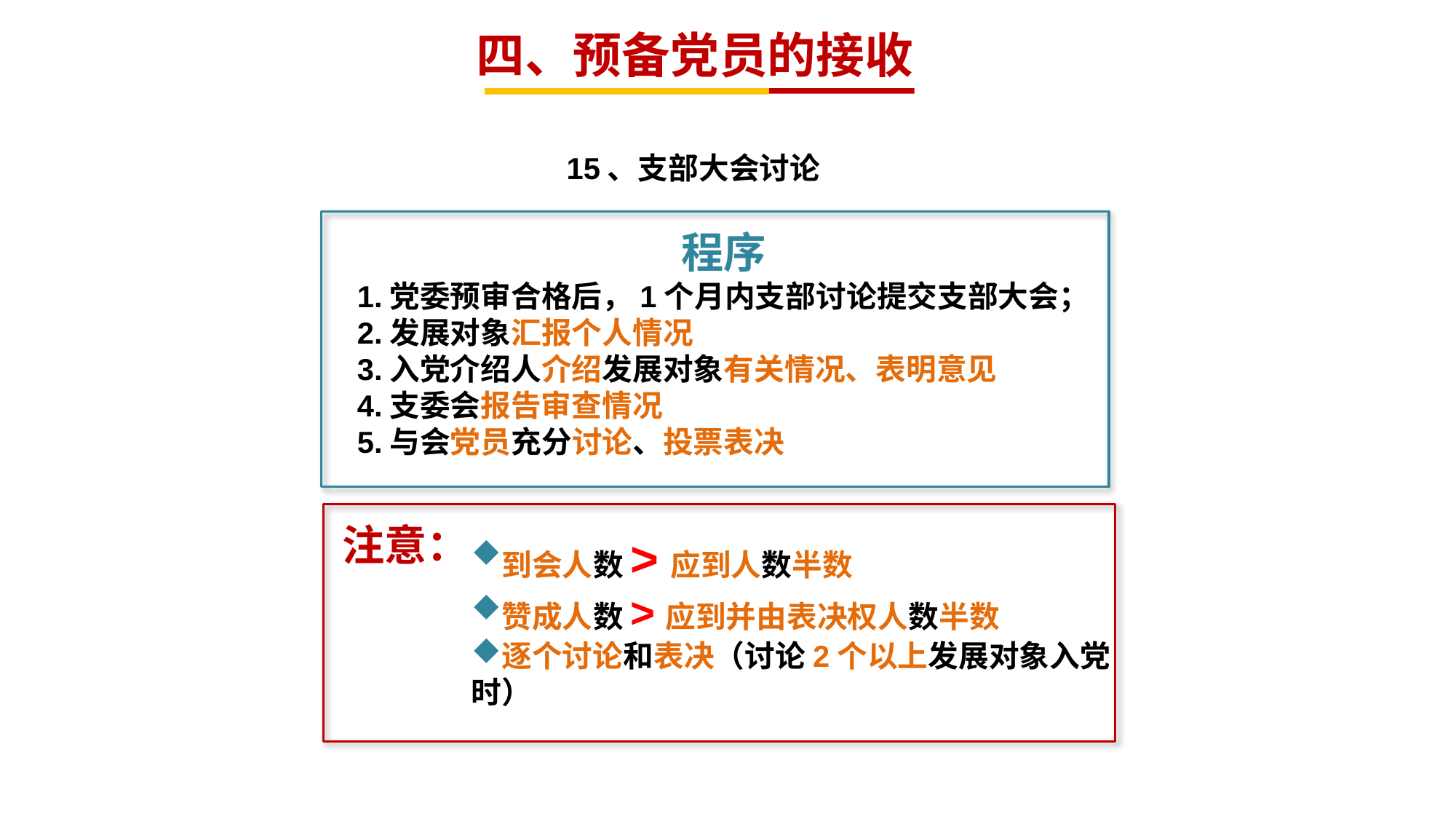

四、预备党员的接收

15、支部大会讨论

程序

1.党委预审合格后，1个月内支部讨论提交支部大会；2.发展对象汇报个人情况
3.入党介绍人介绍发展对象有关情况、表明意见
4.支委会报告审查情况
5.与会党员充分讨论、投票表决

注意：

到会人数>应到人数半数
赞成人数>应到并由表决权人数半数
逐个讨论和表决（讨论2个以上发展对象入党时）